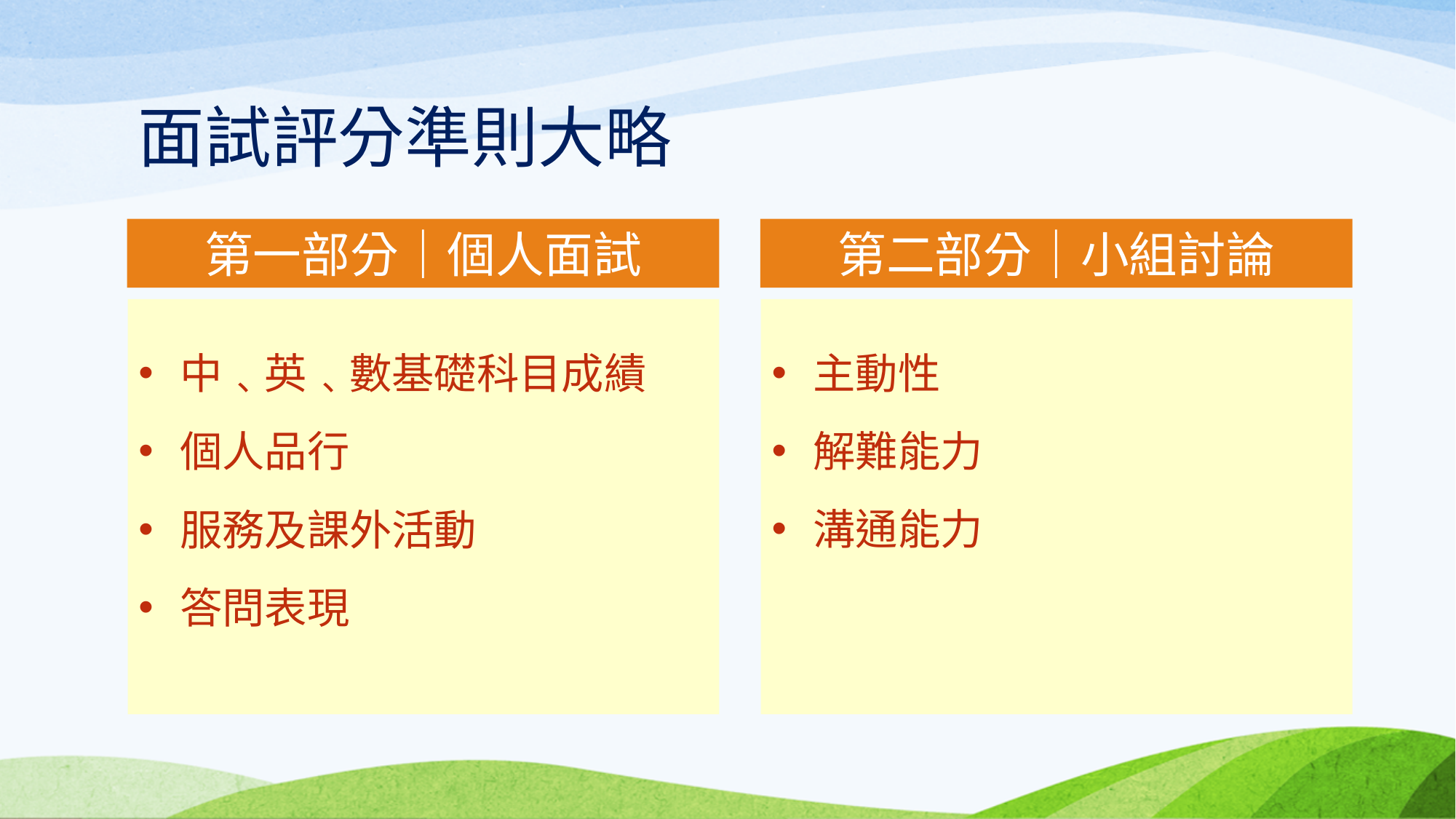

# 面試評分準則大略
第二部分｜小組討論
第一部分｜個人面試

主動性
解難能力
溝通能力

中﹑英﹑數基礎科目成績
個人品行
服務及課外活動
答問表現